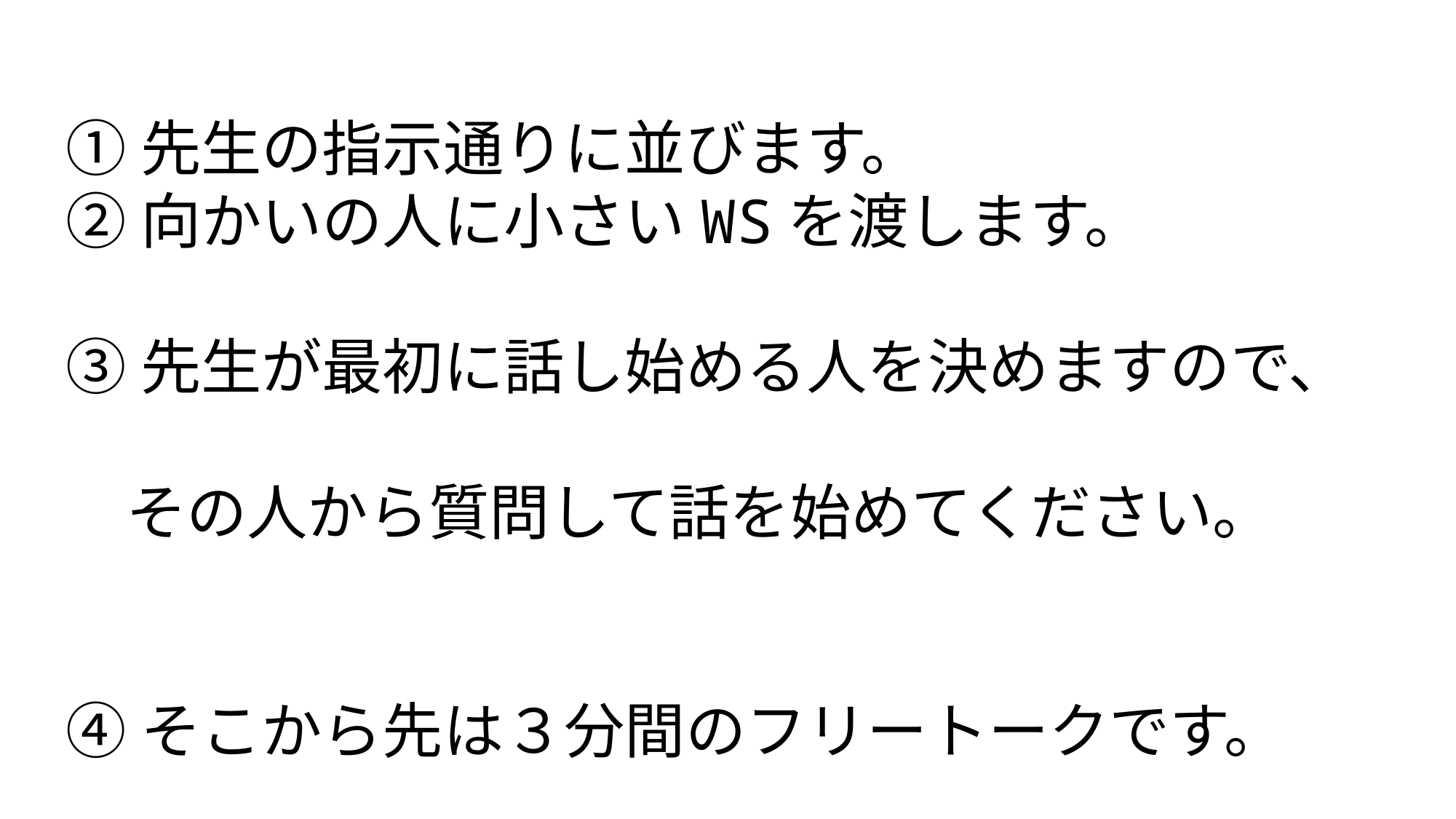

①先生の指示通りに並びます。
②向かいの人に小さいWSを渡します。

③先生が最初に話し始める人を決めますので、
　その人から質問して話を始めてください。

④そこから先は３分間のフリートークです。